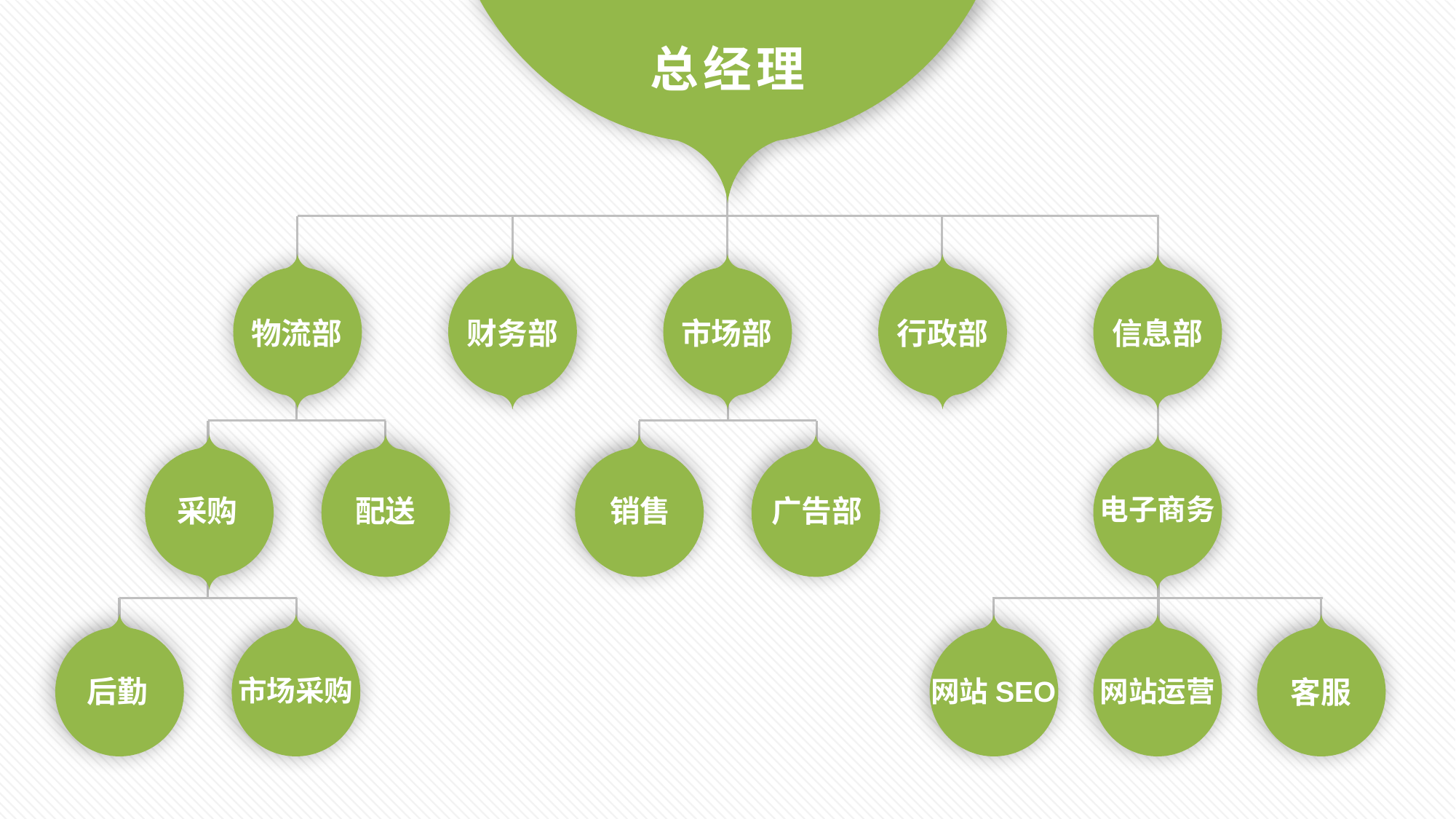

总经理

物流部
财务部
市场部
行政部
信息部

电子商务
采购
配送
销售
广告部

后勤
市场采购
网站SEO
网站运营
客服